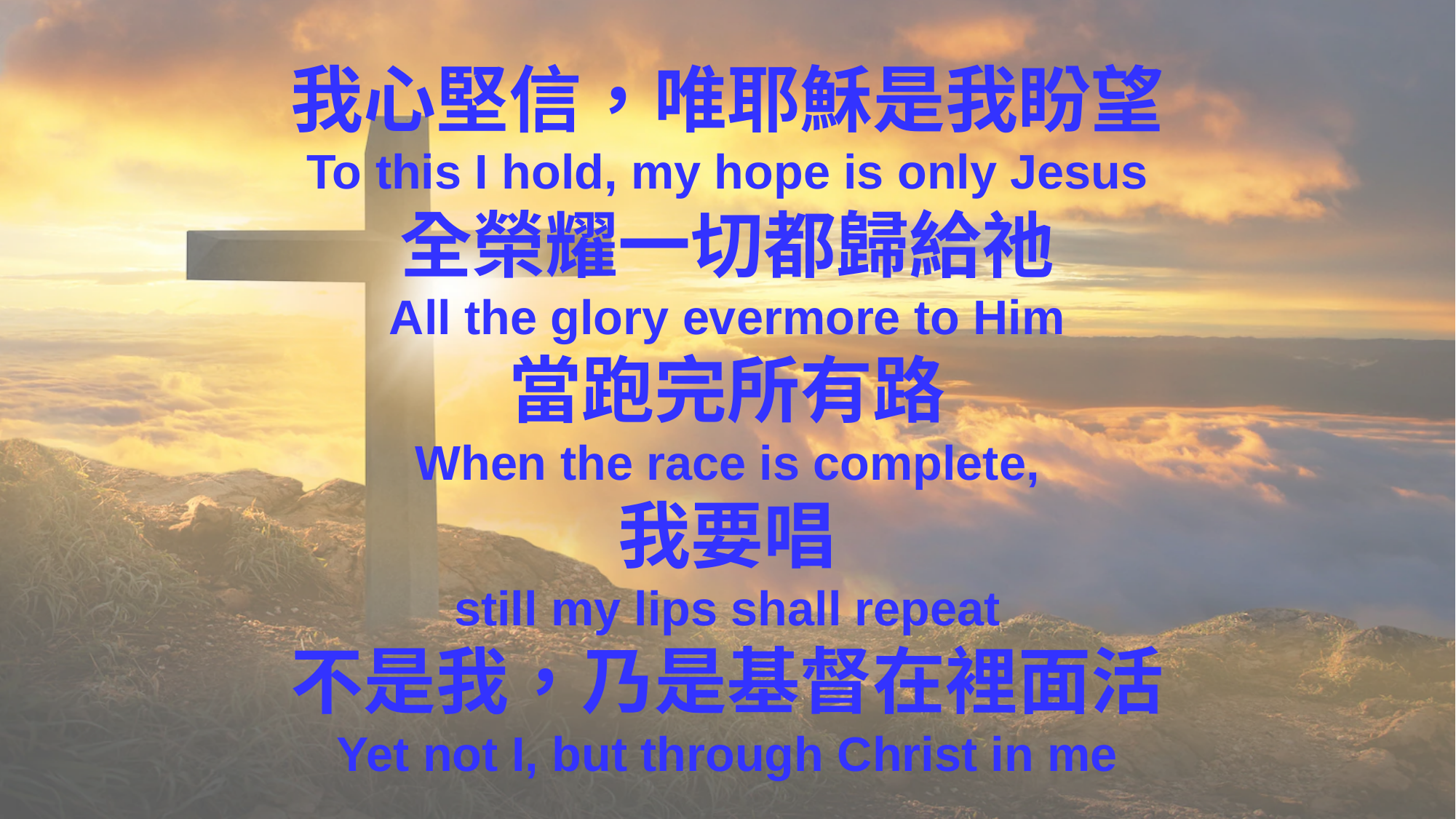

我心堅信，唯耶穌是我盼望
To this I hold, my hope is only Jesus
全榮耀一切都歸給祂
All the glory evermore to Him
當跑完所有路
When the race is complete,
我要唱
still my lips shall repeat
不是我，乃是基督在裡面活
Yet not I, but through Christ in me